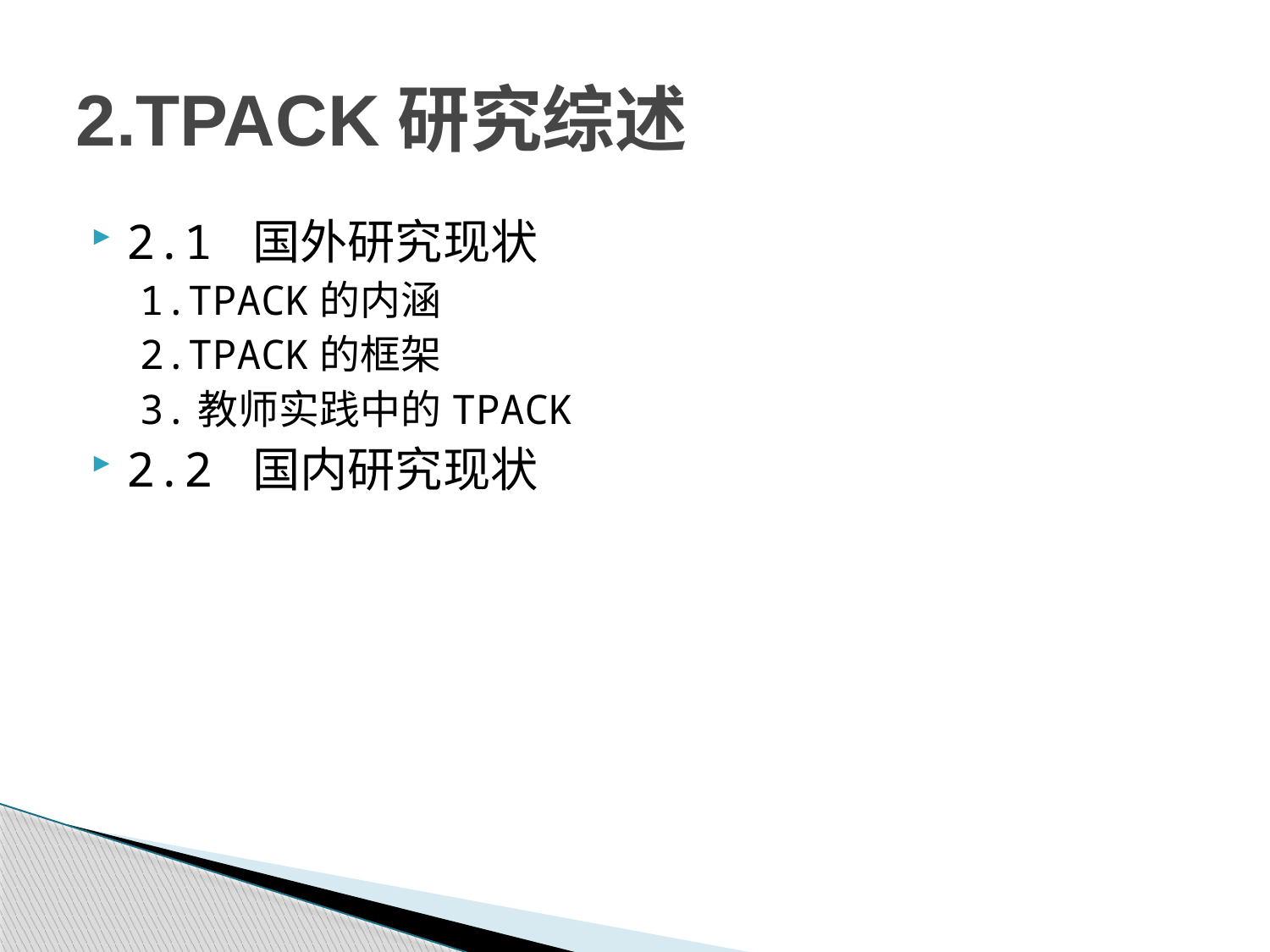

# 2.TPACK研究综述
2.1 国外研究现状
1.TPACK的内涵
2.TPACK的框架
3.教师实践中的TPACK
2.2 国内研究现状